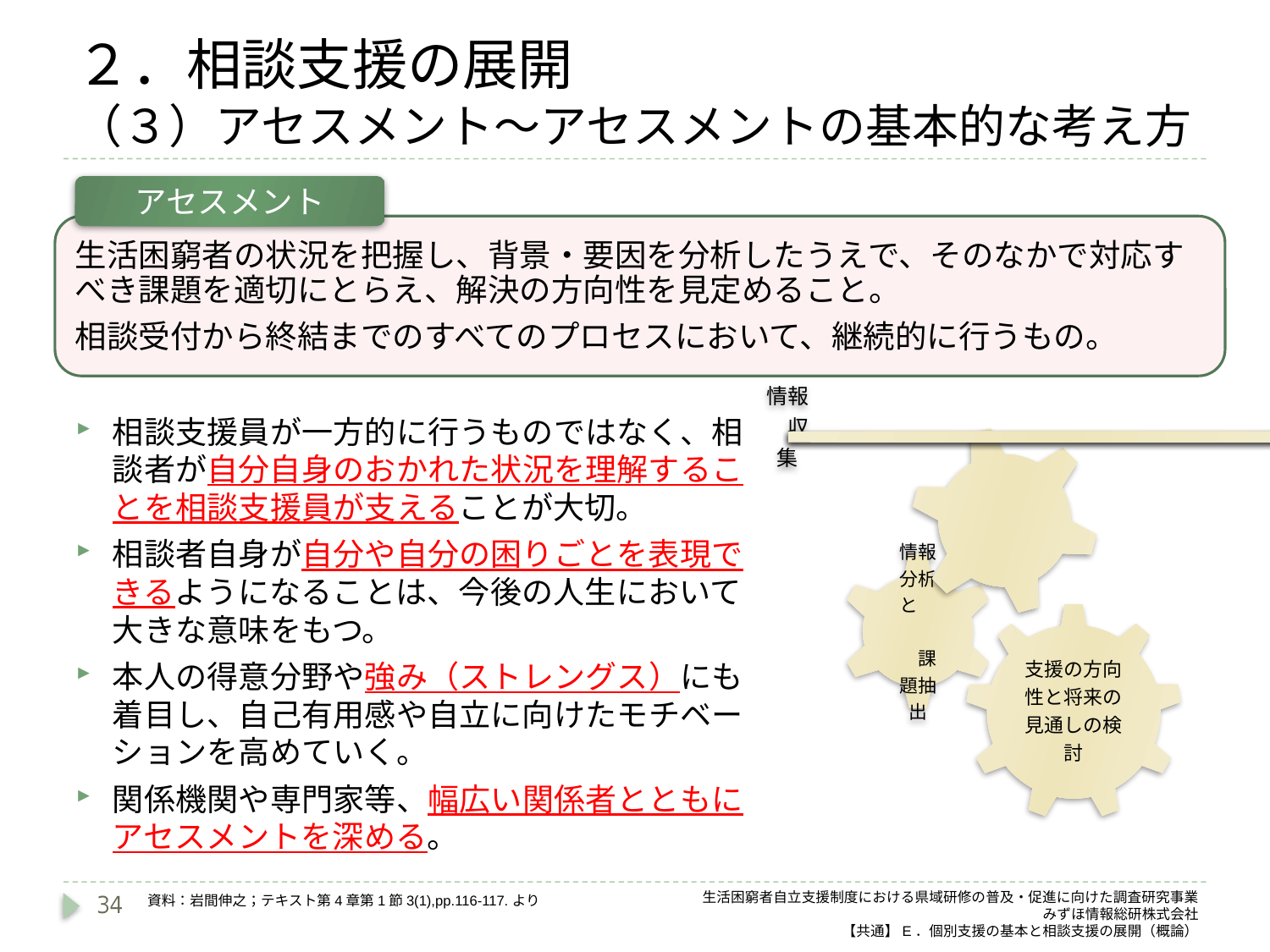

# ２．相談支援の展開 （３）アセスメント～アセスメントの基本的な考え方
アセスメント
生活困窮者の状況を把握し、背景・要因を分析したうえで、そのなかで対応すべき課題を適切にとらえ、解決の方向性を見定めること。
相談受付から終結までのすべてのプロセスにおいて、継続的に行うもの。
相談支援員が一方的に行うものではなく、相談者が自分自身のおかれた状況を理解することを相談支援員が支えることが大切。
相談者自身が自分や自分の困りごとを表現できるようになることは、今後の人生において大きな意味をもつ。
本人の得意分野や強み（ストレングス）にも着目し、自己有用感や自立に向けたモチベーションを高めていく。
関係機関や専門家等、幅広い関係者とともにアセスメントを深める。
支援の方向性と将来の見通しの検討
情報分析と　　　　課題抽出
情報　収集
34
生活困窮者自立支援制度における県域研修の普及・促進に向けた調査研究事業
みずほ情報総研株式会社
【共通】E．個別支援の基本と相談支援の展開（概論）

資料：岩間伸之；テキスト第4章第1節3(1),pp.116-117.より